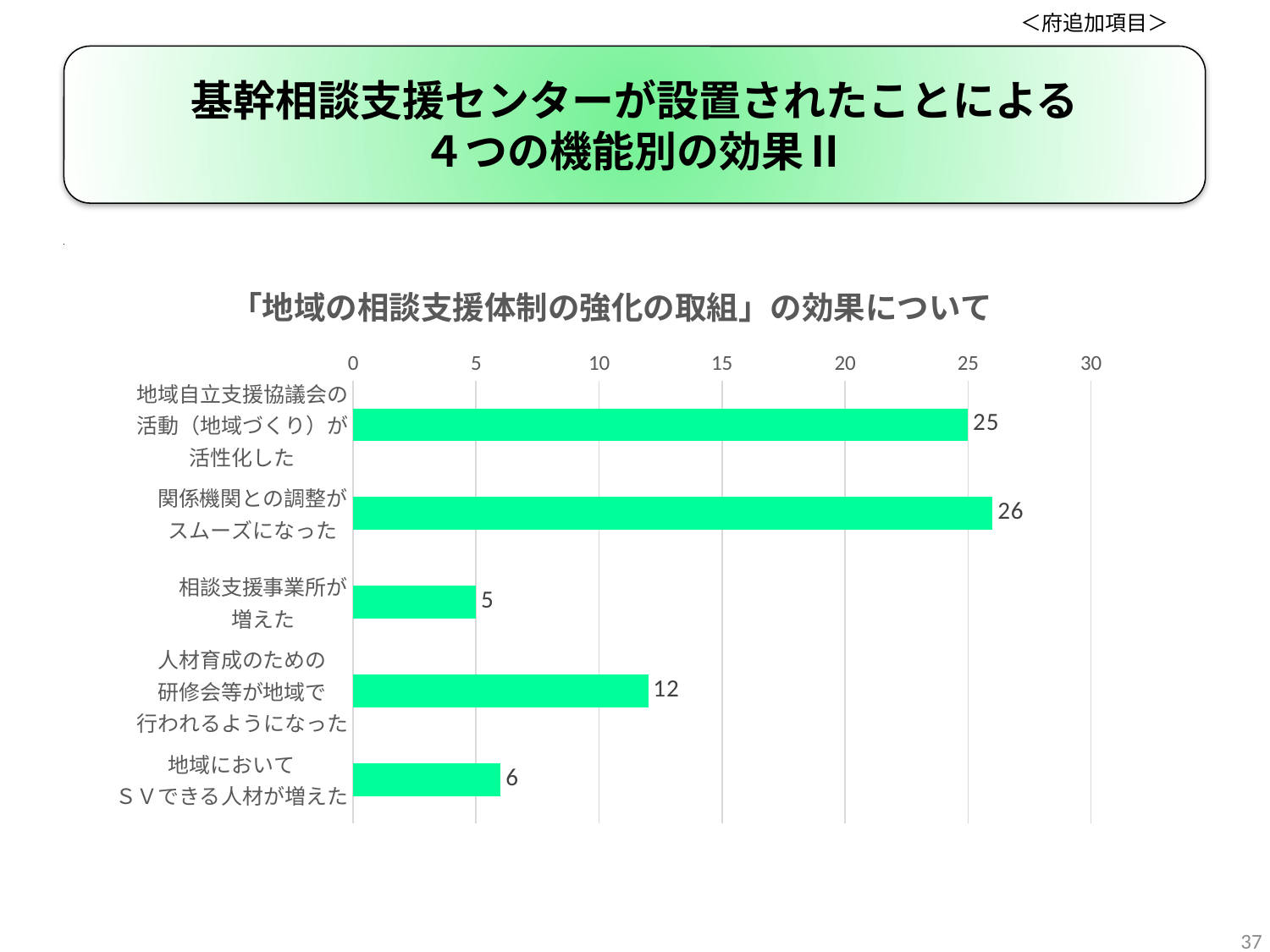

＜府追加項目＞
基幹相談支援センターが設置されたことによる
４つの機能別の効果Ⅱ

### Chart: 障がい者相談支援事業の運営方法

| Category |
|---|

### Chart: 「地域の相談支援体制の強化の取組」の効果について

| Category |  |
|---|---|
| 地域自立支援協議会の
活動（地域づくり）が
活性化した | 25.0 |
| 関係機関との調整が
スムーズになった | 26.0 |
| 相談支援事業所が
増えた | 5.0 |
| 人材育成のための
研修会等が地域で
行われるようになった | 12.0 |
| 地域において
ＳＶできる人材が増えた | 6.0 |
37